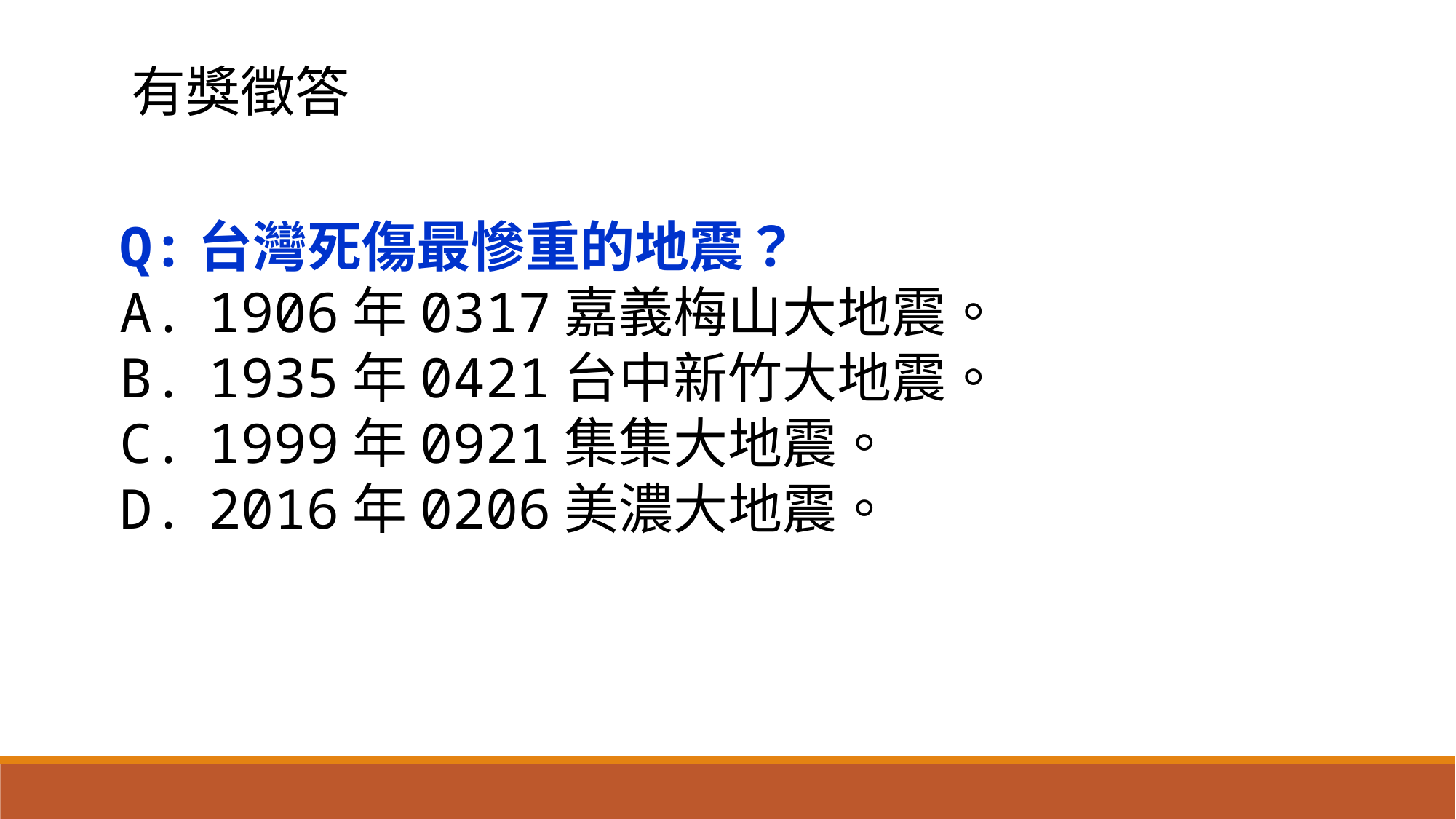

有獎徵答
Q:台灣死傷最慘重的地震？
1906年0317嘉義梅山大地震。
1935年0421台中新竹大地震。
1999年0921集集大地震。
2016年0206美濃大地震。